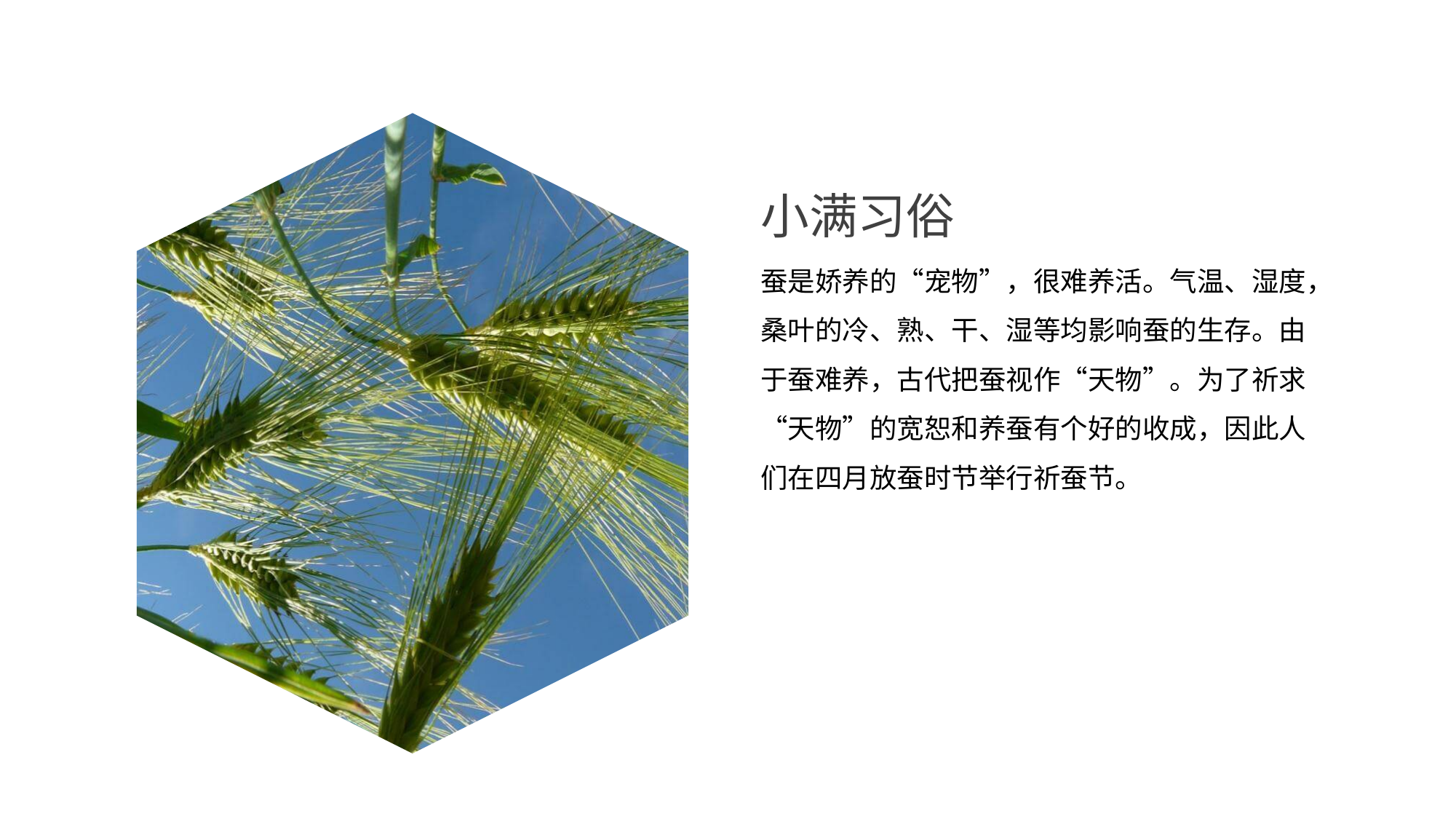

小满习俗
蚕是娇养的“宠物”，很难养活。气温、湿度，桑叶的冷、熟、干、湿等均影响蚕的生存。由于蚕难养，古代把蚕视作“天物”。为了祈求“天物”的宽恕和养蚕有个好的收成，因此人们在四月放蚕时节举行祈蚕节。